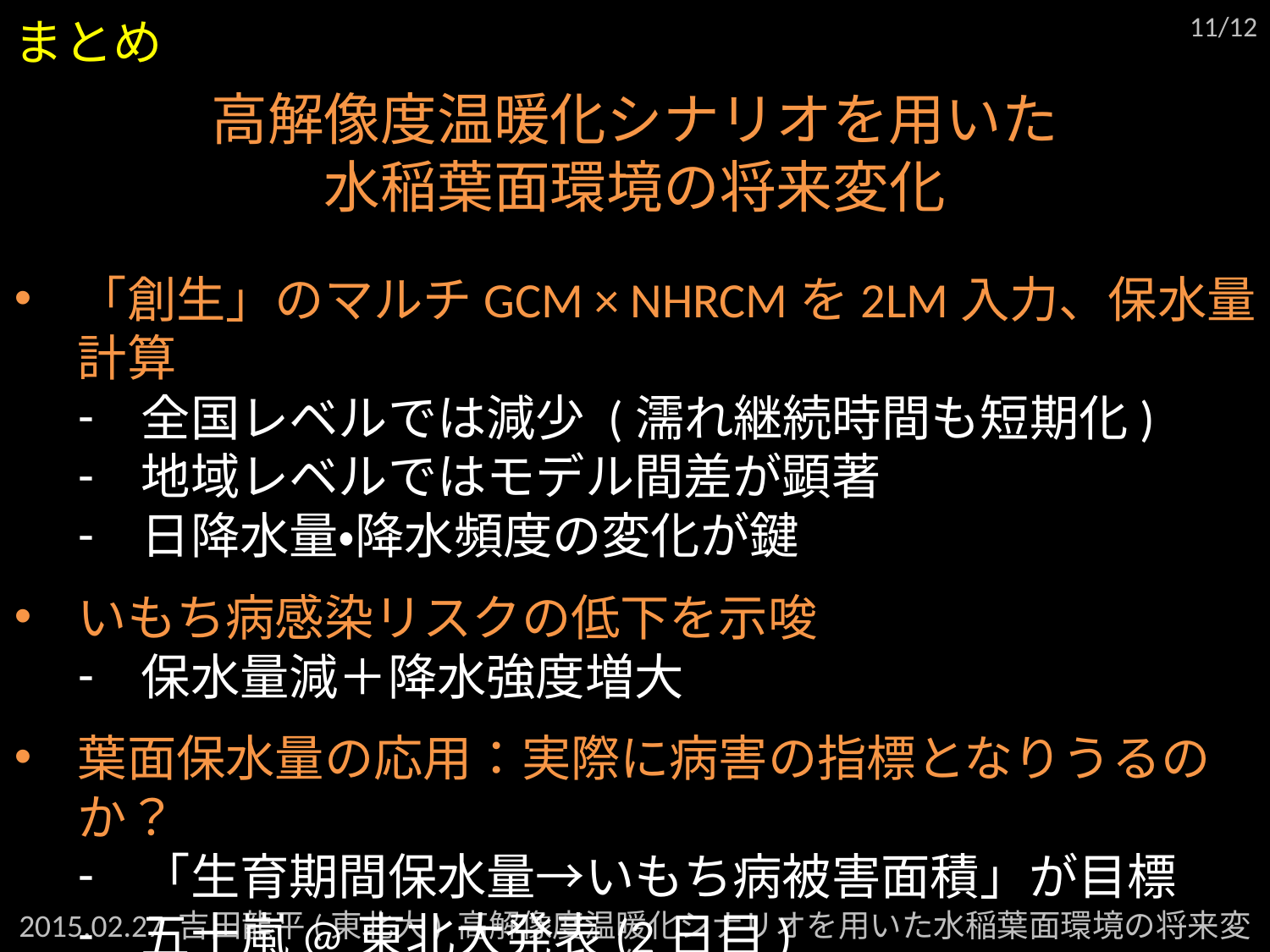

まとめ
高解像度温暖化シナリオを用いた
水稲葉面環境の将来変化
「創生」のマルチGCM × NHRCMを2LM入力、保水量計算
全国レベルでは減少 (濡れ継続時間も短期化)
地域レベルではモデル間差が顕著
日降水量・降水頻度の変化が鍵

いもち病感染リスクの低下を示唆
保水量減＋降水強度増大

葉面保水量の応用：実際に病害の指標となりうるのか？
「生育期間保水量→いもち病被害面積」が目標
五十嵐@東北大発表(2日目)